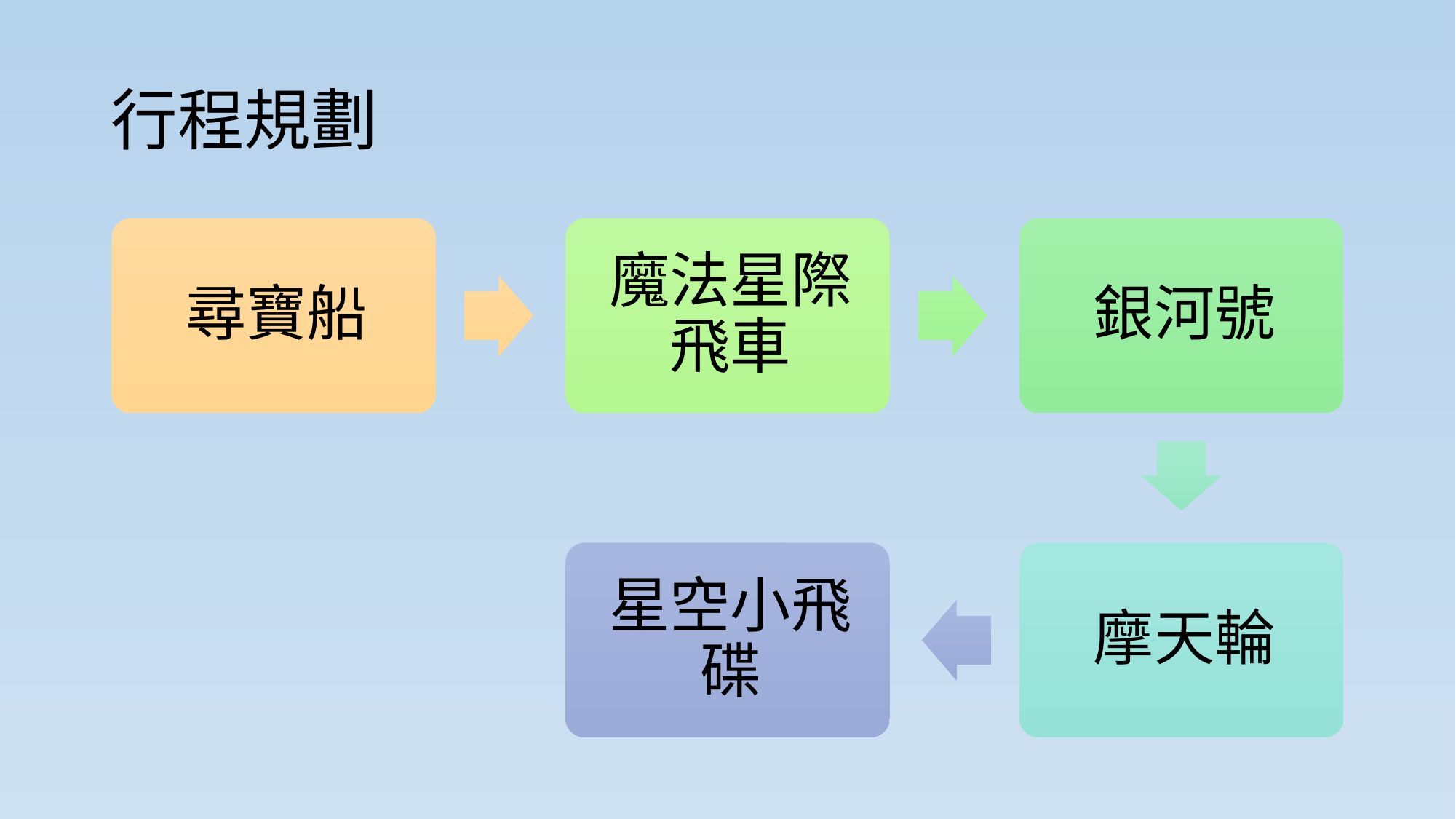

# 行程規劃
尋寶船

魔法星際飛車

銀河號

摩天輪

星空小飛碟